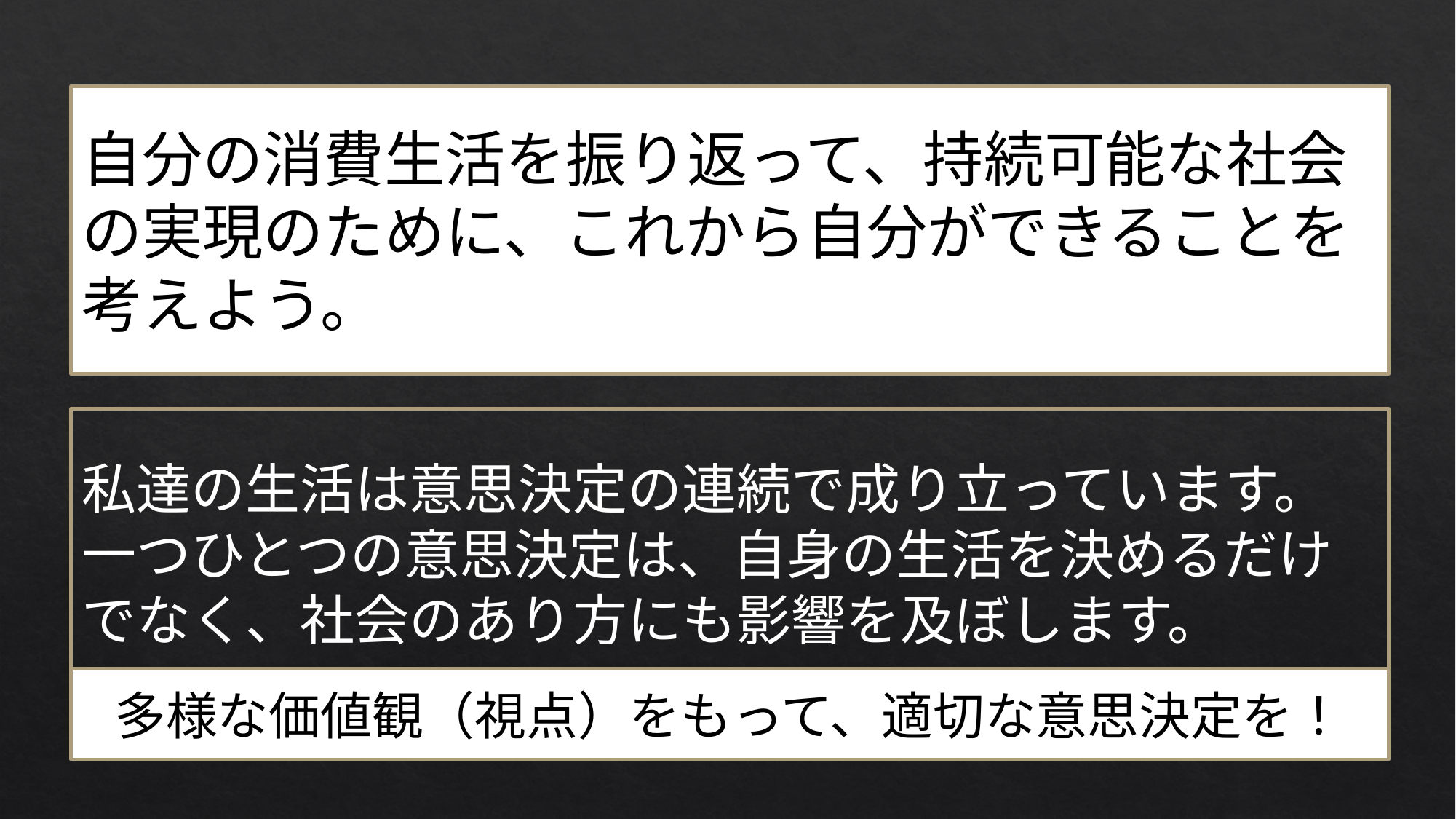

自分の消費生活を振り返って、持続可能な社会の実現のために、これから自分ができることを考えよう。
私達の生活は意思決定の連続で成り立っています。
一つひとつの意思決定は、自身の生活を決めるだけでなく、社会のあり方にも影響を及ぼします。
多様な価値観（視点）をもって、適切な意思決定を！